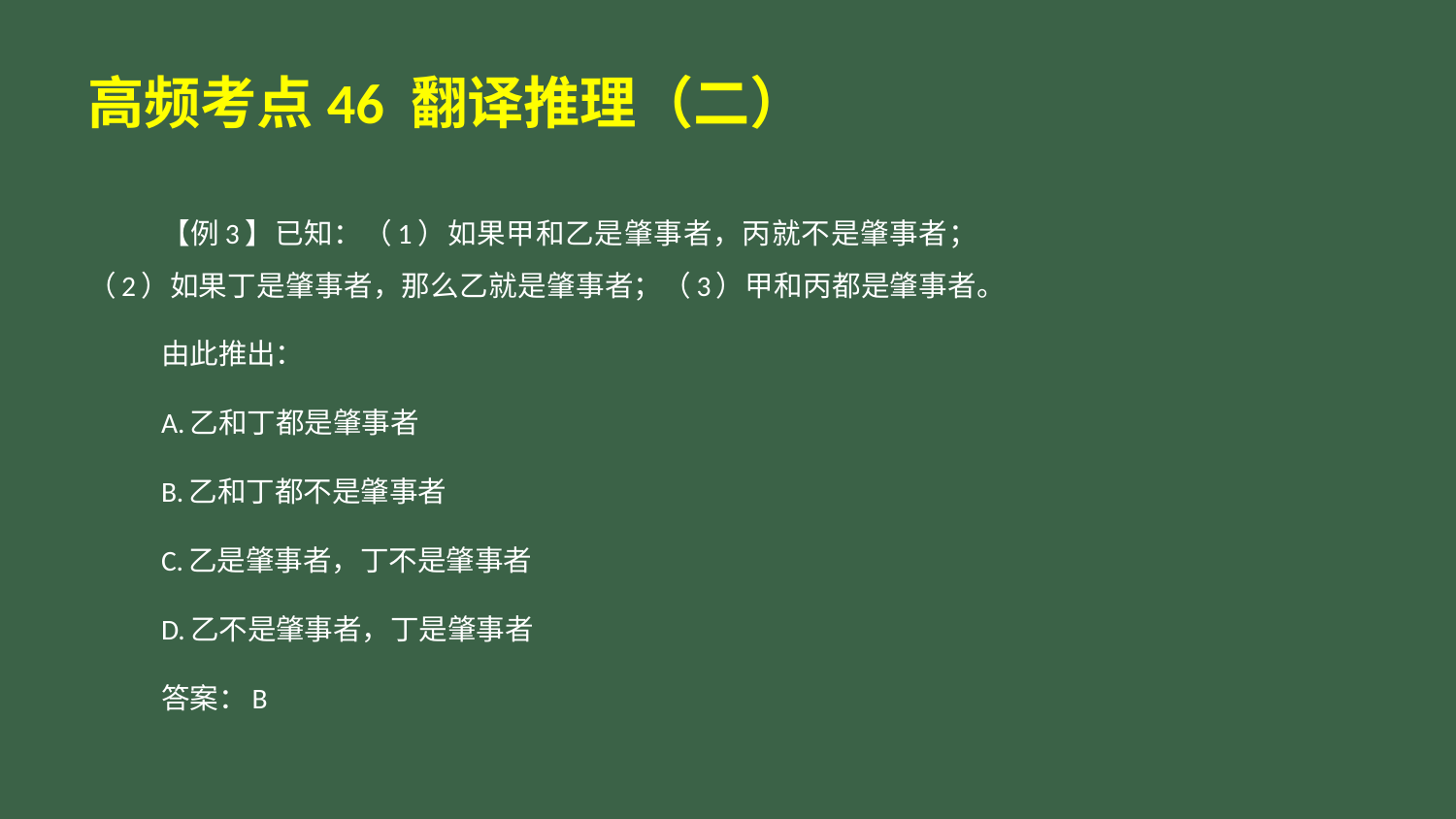

# 高频考点46 翻译推理（二）
【例3】已知：（1）如果甲和乙是肇事者，丙就不是肇事者；（2）如果丁是肇事者，那么乙就是肇事者；（3）甲和丙都是肇事者。
由此推出：
A.乙和丁都是肇事者
B.乙和丁都不是肇事者
C.乙是肇事者，丁不是肇事者
D.乙不是肇事者，丁是肇事者
答案：B